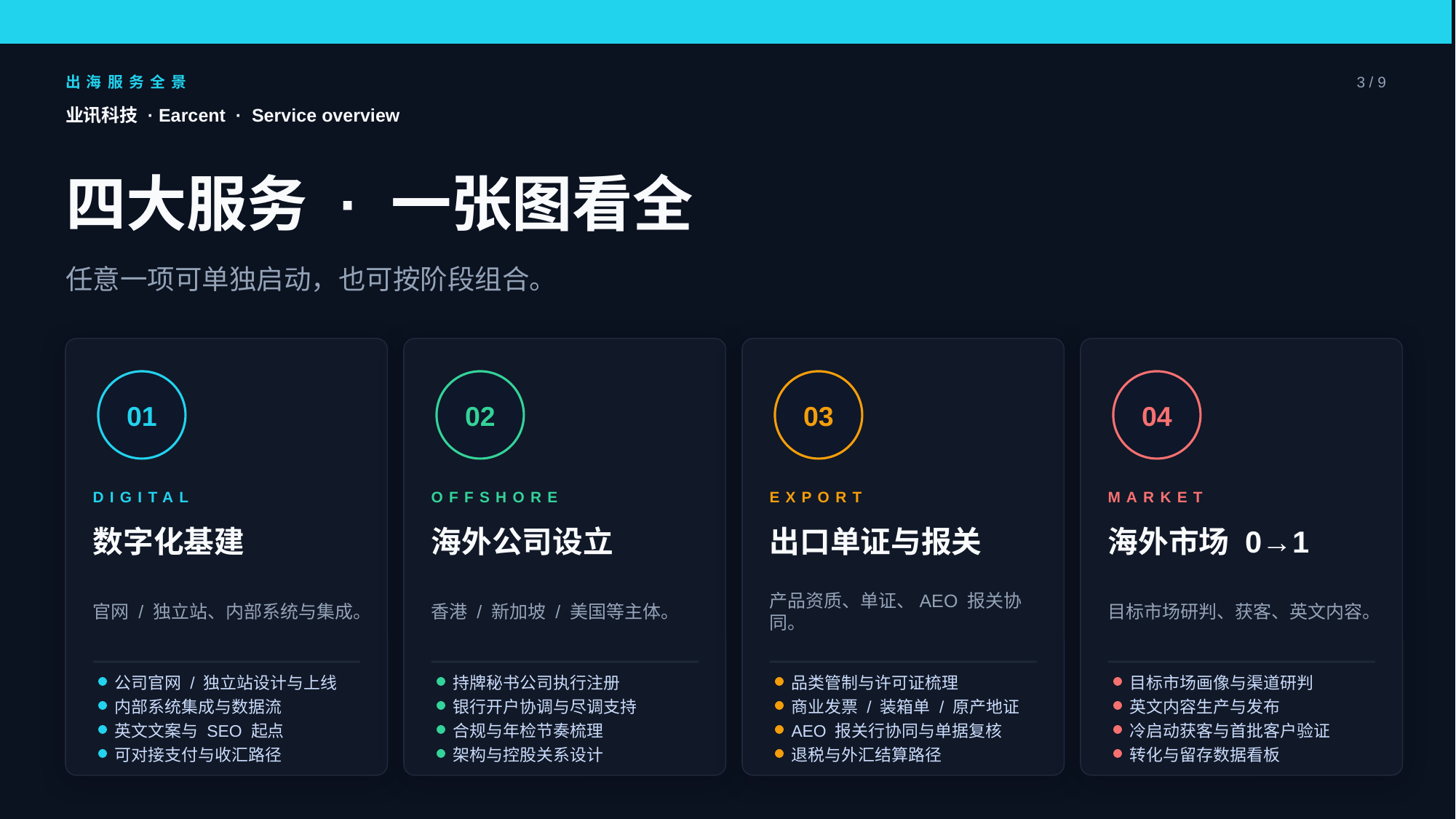

出海服务全景
3 / 9
业讯科技 · Earcent  ·  Service overview
四大服务 · 一张图看全
任意一项可单独启动，也可按阶段组合。

01
02
03
04
DIGITAL
OFFSHORE
EXPORT
MARKET
数字化基建
海外公司设立
出口单证与报关
海外市场 0→1
官网 / 独立站、内部系统与集成。
香港 / 新加坡 / 美国等主体。
产品资质、单证、AEO 报关协同。
目标市场研判、获客、英文内容。

公司官网 / 独立站设计与上线
持牌秘书公司执行注册
品类管制与许可证梳理
目标市场画像与渠道研判

内部系统集成与数据流
银行开户协调与尽调支持
商业发票 / 装箱单 / 原产地证
英文内容生产与发布

英文文案与 SEO 起点
合规与年检节奏梳理
AEO 报关行协同与单据复核
冷启动获客与首批客户验证

可对接支付与收汇路径
架构与控股关系设计
退税与外汇结算路径
转化与留存数据看板